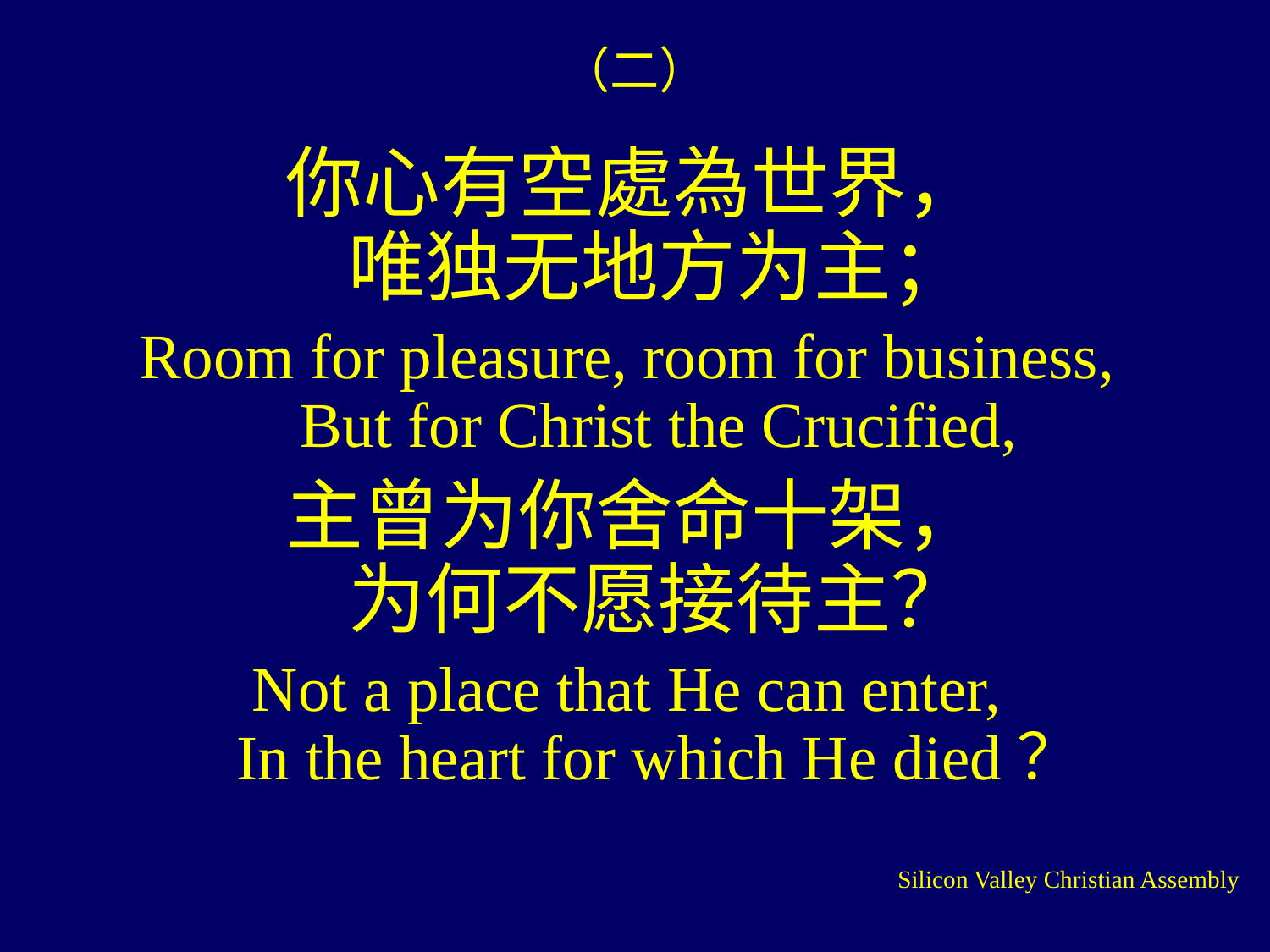

# （二）
你心有空處為世界，
唯独无地方为主；
Room for pleasure, room for business,
But for Christ the Crucified,
主曾为你舍命十架，
为何不愿接待主？
Not a place that He can enter,
In the heart for which He died？
Silicon Valley Christian Assembly